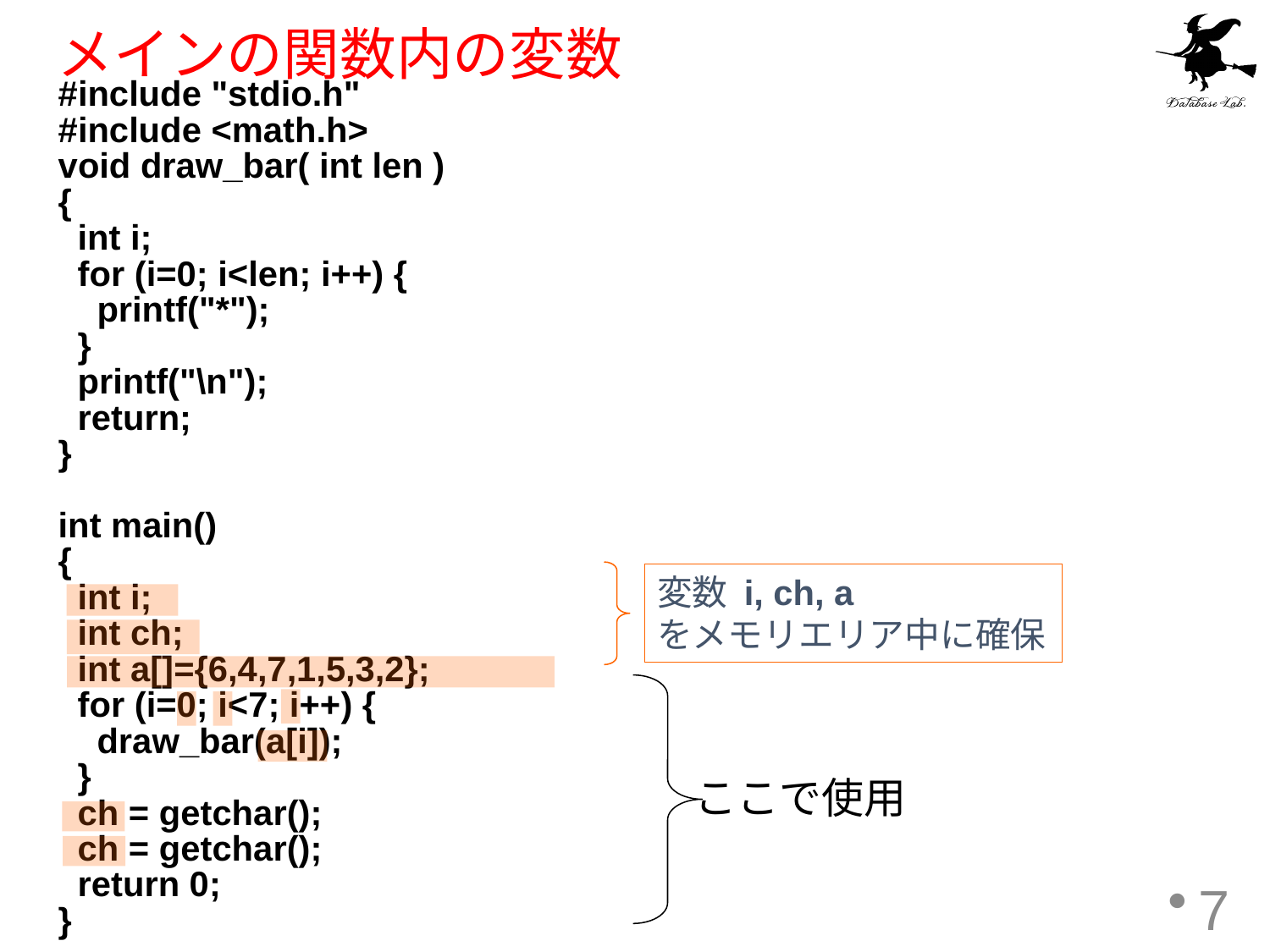

# メインの関数内の変数
#include "stdio.h"
#include <math.h>
void draw_bar( int len )
{
  int i;
  for (i=0; i<len; i++) {
    printf("*");
  }
  printf("\n");
  return;
}

int main()
{
  int i;
  int ch;
  int a[]={6,4,7,1,5,3,2};
  for (i=0; i<7; i++) {
    draw_bar(a[i]);
  }
  ch = getchar();
  ch = getchar();
  return 0;
}

変数 i, ch, a
をメモリエリア中に確保

ここで使用

7